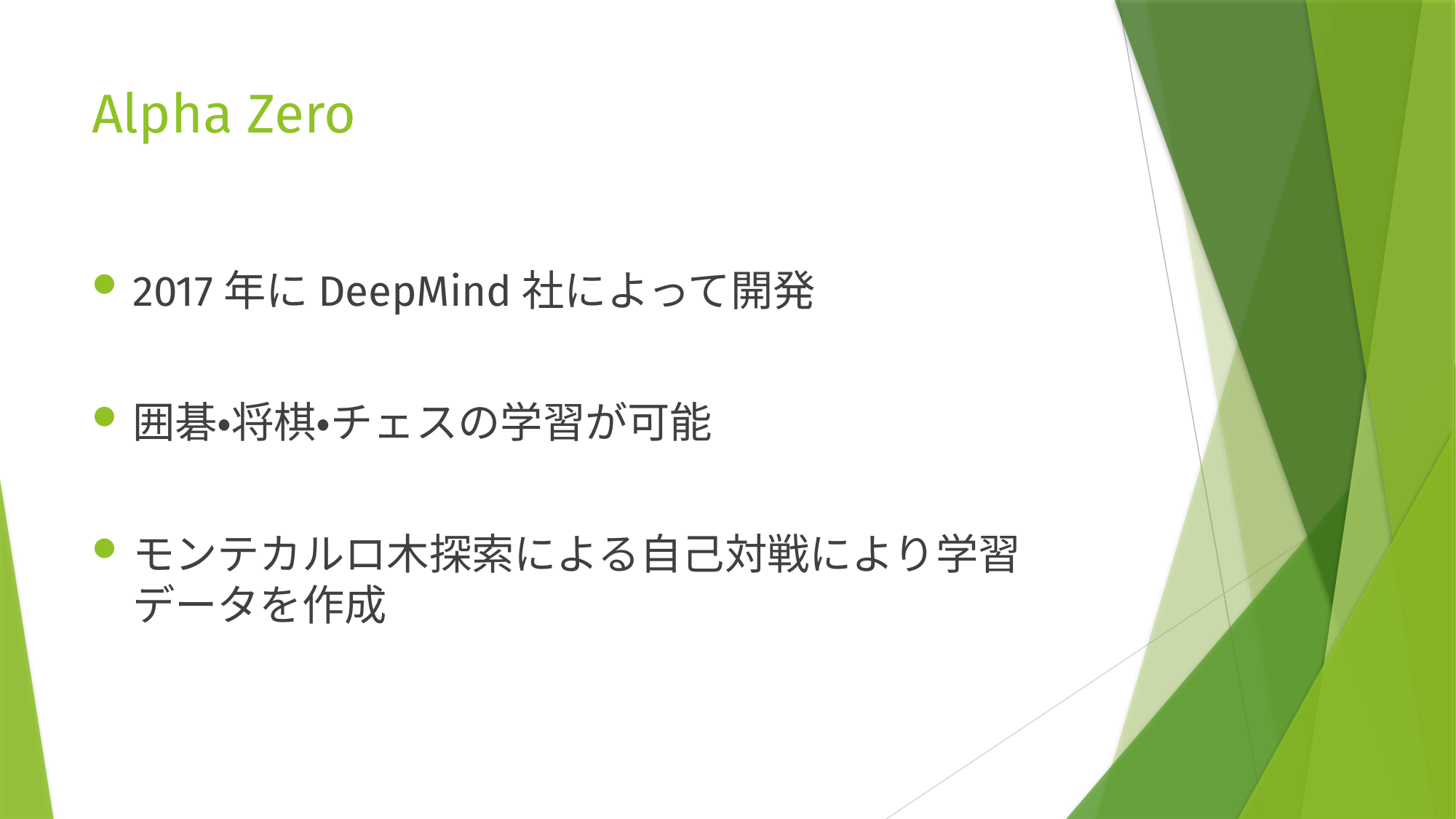

# Alpha Zero
2017年にDeepMind社によって開発

囲碁・将棋・チェスの学習が可能

モンテカルロ木探索による自己対戦により学習データを作成